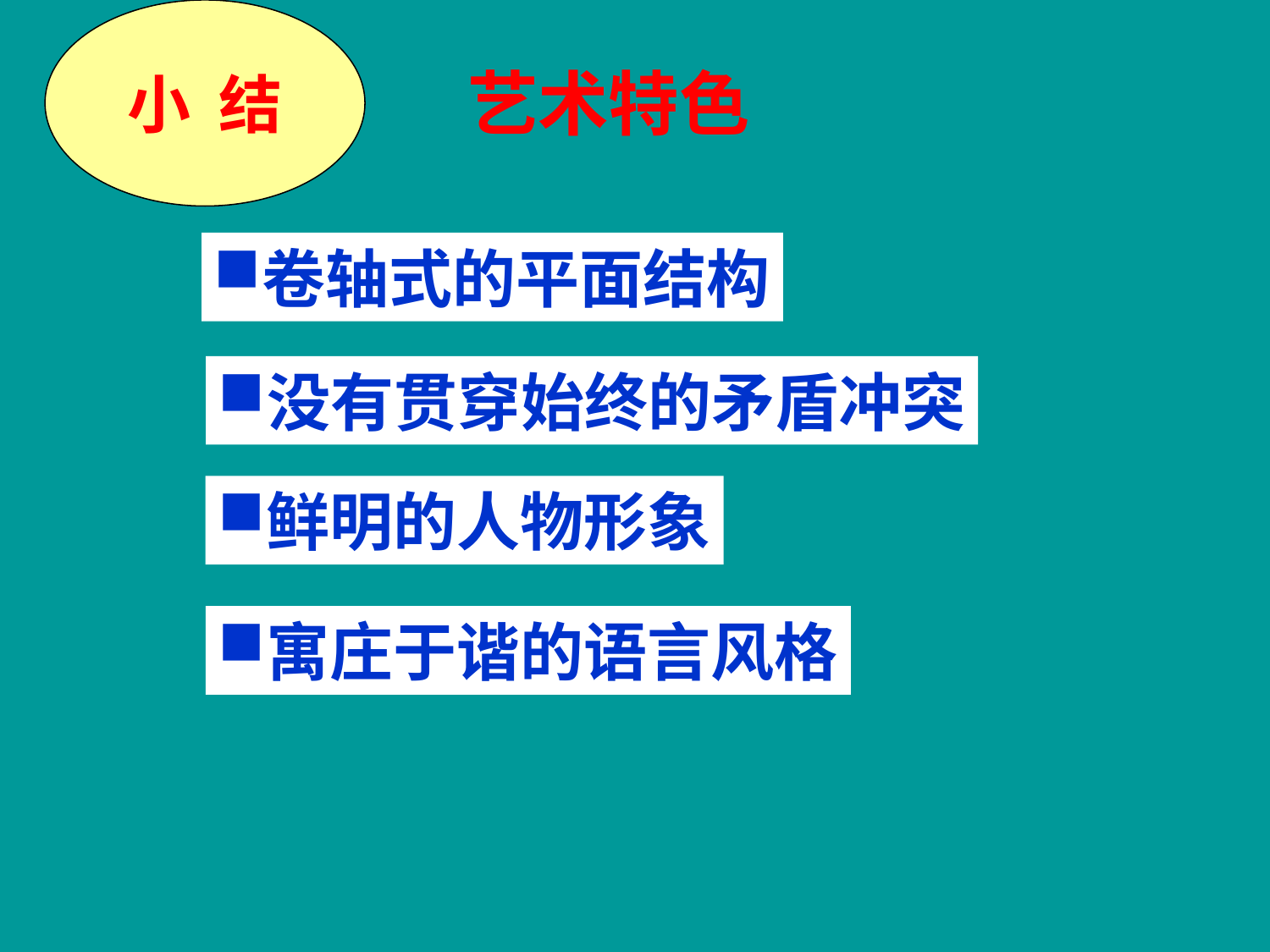

小  结
艺术特色
卷轴式的平面结构
没有贯穿始终的矛盾冲突
鲜明的人物形象
寓庄于谐的语言风格